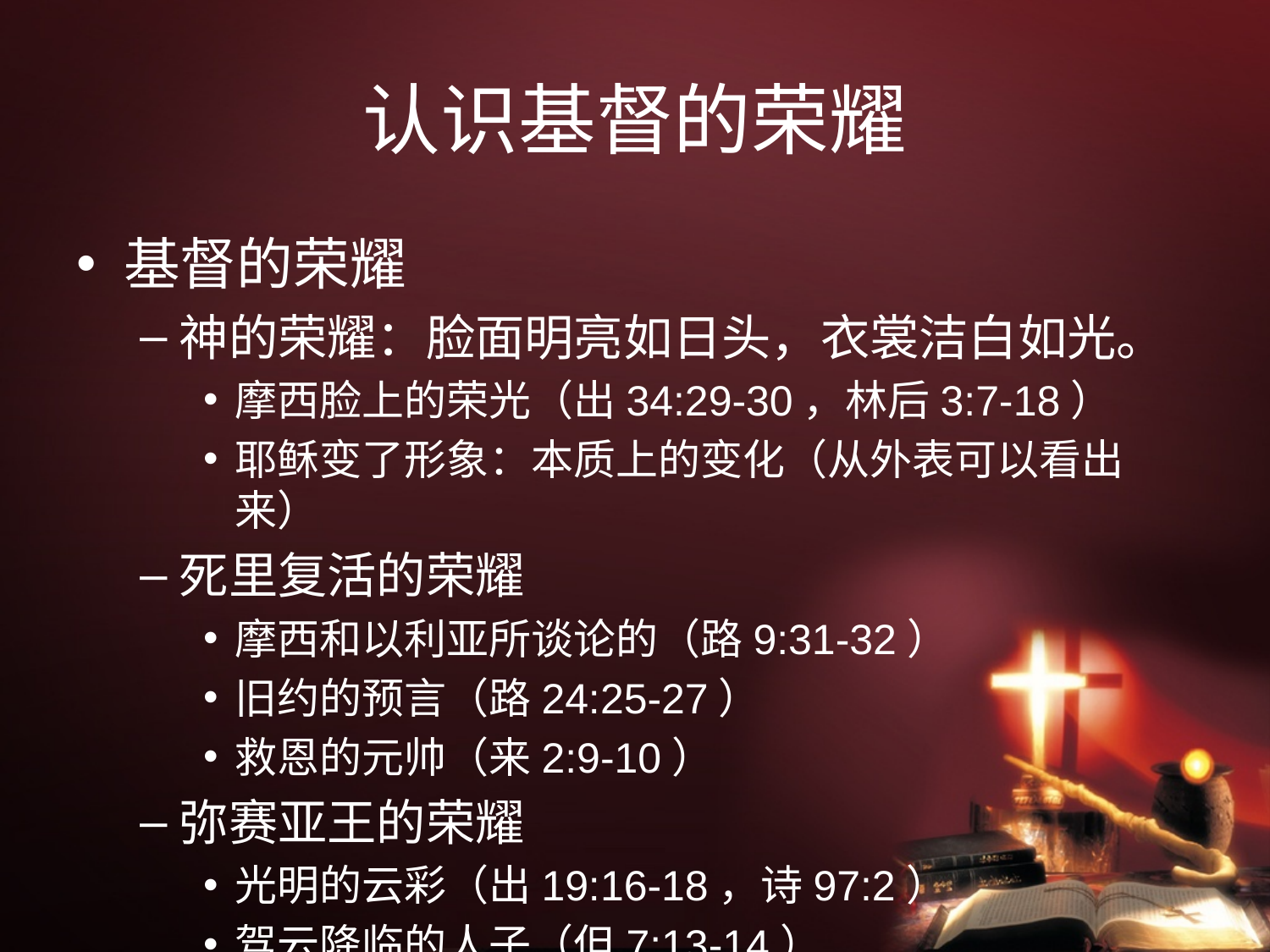

# 认识基督的荣耀
基督的荣耀
神的荣耀：脸面明亮如日头，衣裳洁白如光。
摩西脸上的荣光（出34:29-30，林后3:7-18）
耶稣变了形象：本质上的变化（从外表可以看出来）
死里复活的荣耀
摩西和以利亚所谈论的（路9:31-32）
旧约的预言（路24:25-27）
救恩的元帅（来2:9-10）
弥赛亚王的荣耀
光明的云彩（出19:16-18，诗97:2）
驾云降临的人子（但7:13-14）